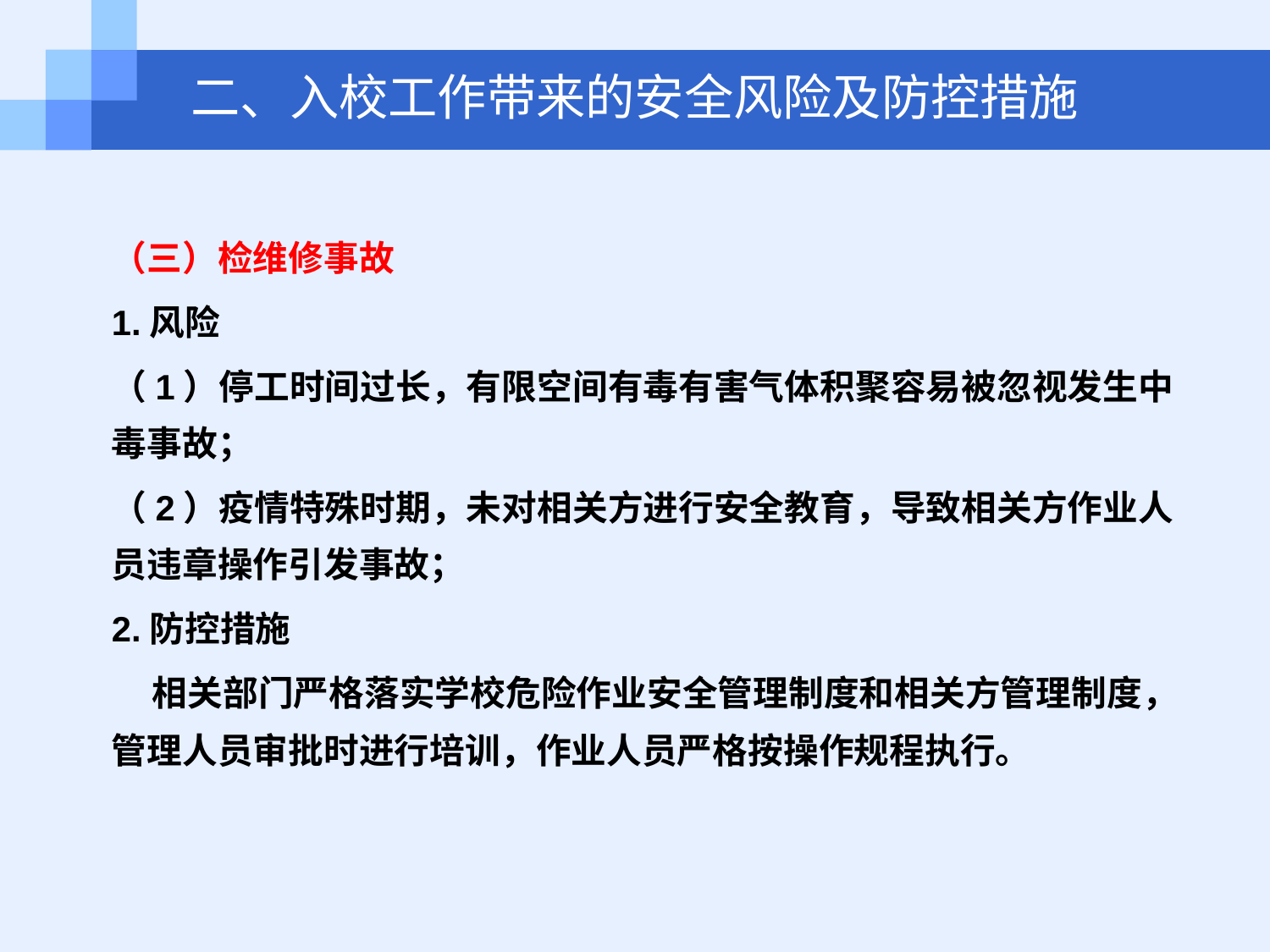

二、入校工作带来的安全风险及防控措施
（三）检维修事故
1.风险
（1）停工时间过长，有限空间有毒有害气体积聚容易被忽视发生中毒事故；
（2）疫情特殊时期，未对相关方进行安全教育，导致相关方作业人员违章操作引发事故；
2.防控措施
    相关部门严格落实学校危险作业安全管理制度和相关方管理制度，管理人员审批时进行培训，作业人员严格按操作规程执行。